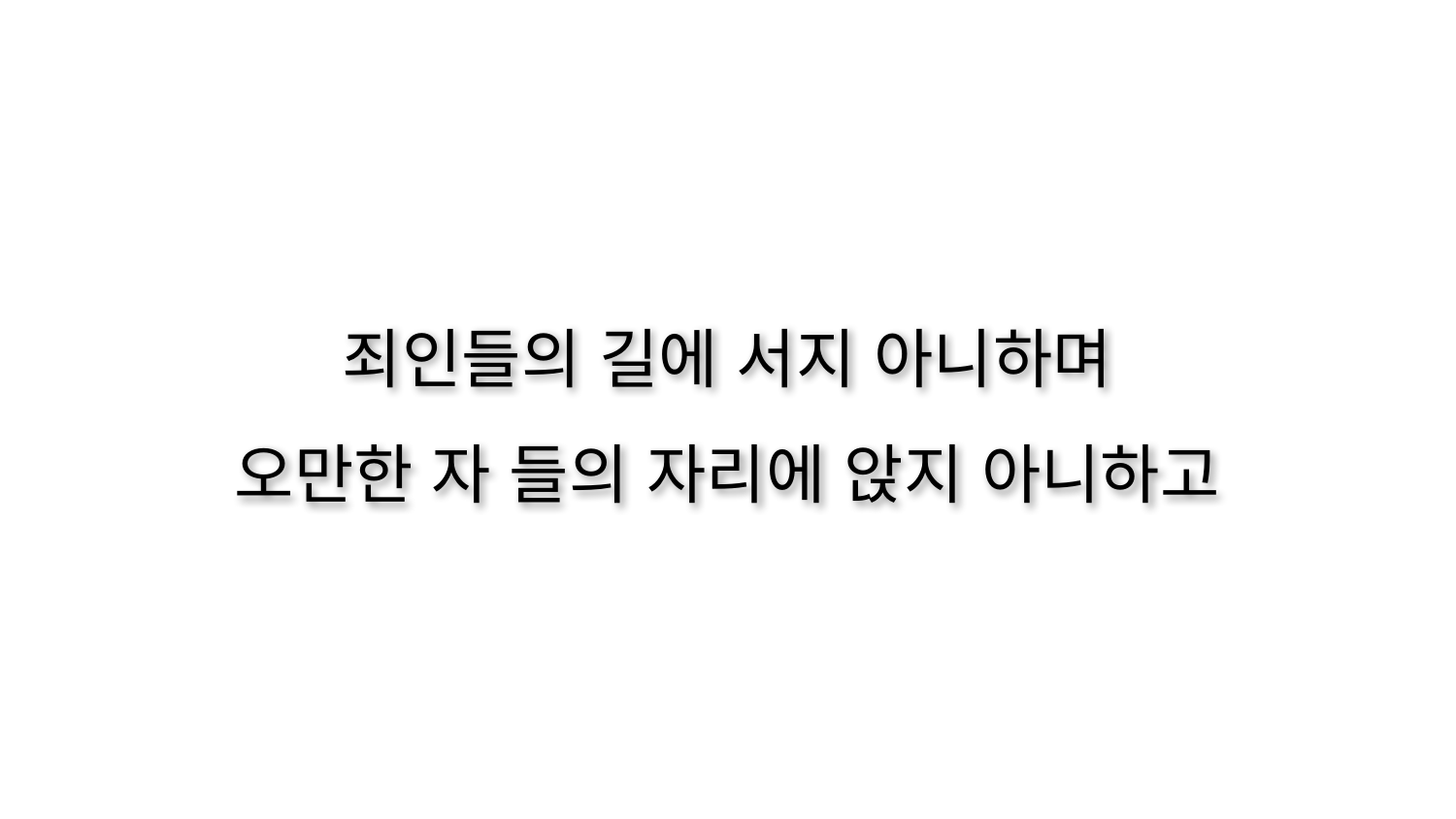

죄인들의 길에 서지 아니하며
오만한 자 들의 자리에 앉지 아니하고